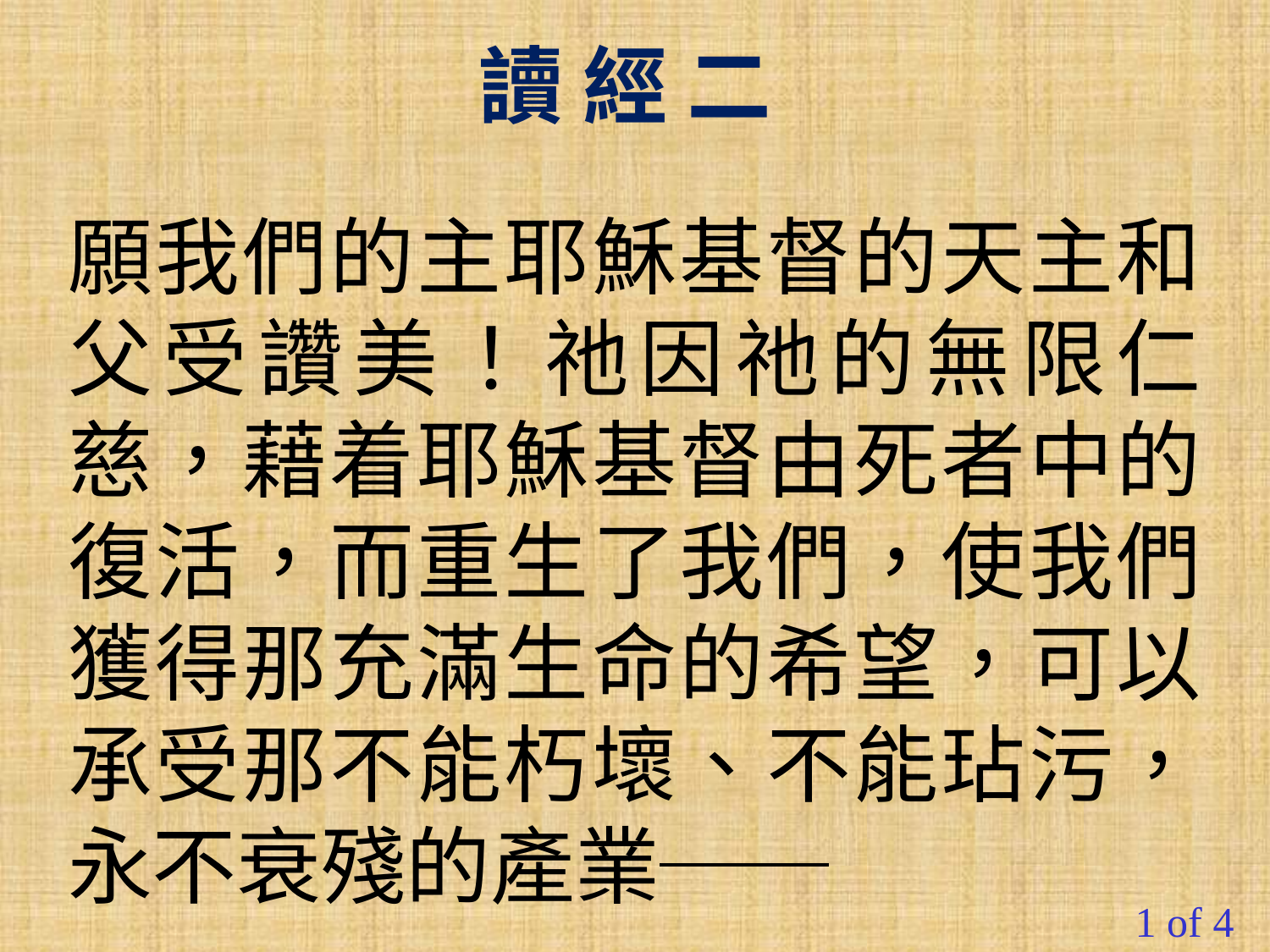

讀 經 二

願我們的主耶穌基督的天主和父受讚美！祂因祂的無限仁慈，藉着耶穌基督由死者中的復活，而重生了我們，使我們獲得那充滿生命的希望，可以承受那不能朽壞、不能玷污，永不衰殘的產業──
1 of 4